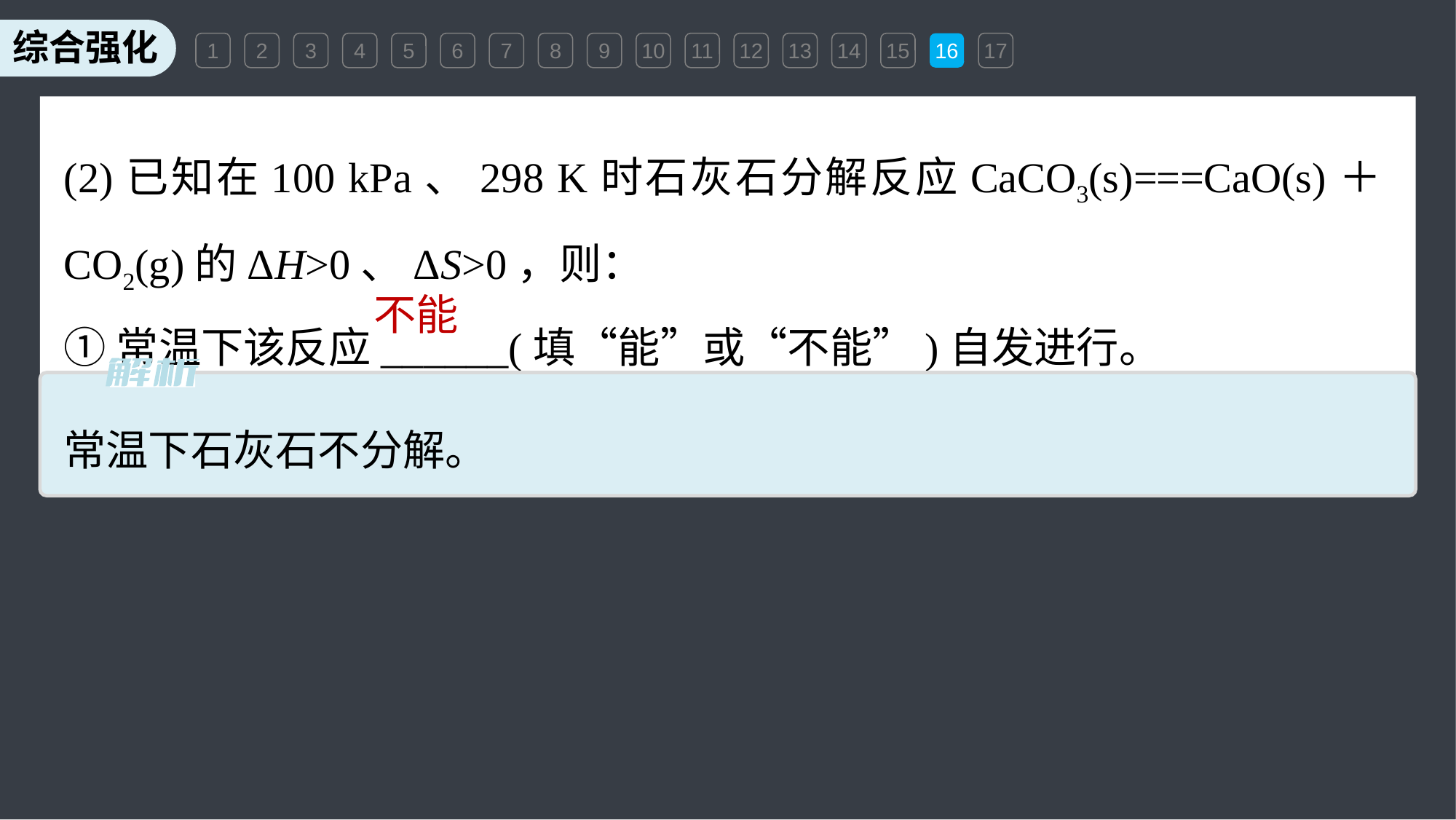

1
2
3
4
5
6
7
8
9
10
11
12
13
14
15
16
17
(2)已知在100 kPa、298 K时石灰石分解反应CaCO3(s)===CaO(s)＋CO2(g)的ΔH>0、ΔS>0，则：
①常温下该反应______(填“能”或“不能”)自发进行。
不能

常温下石灰石不分解。